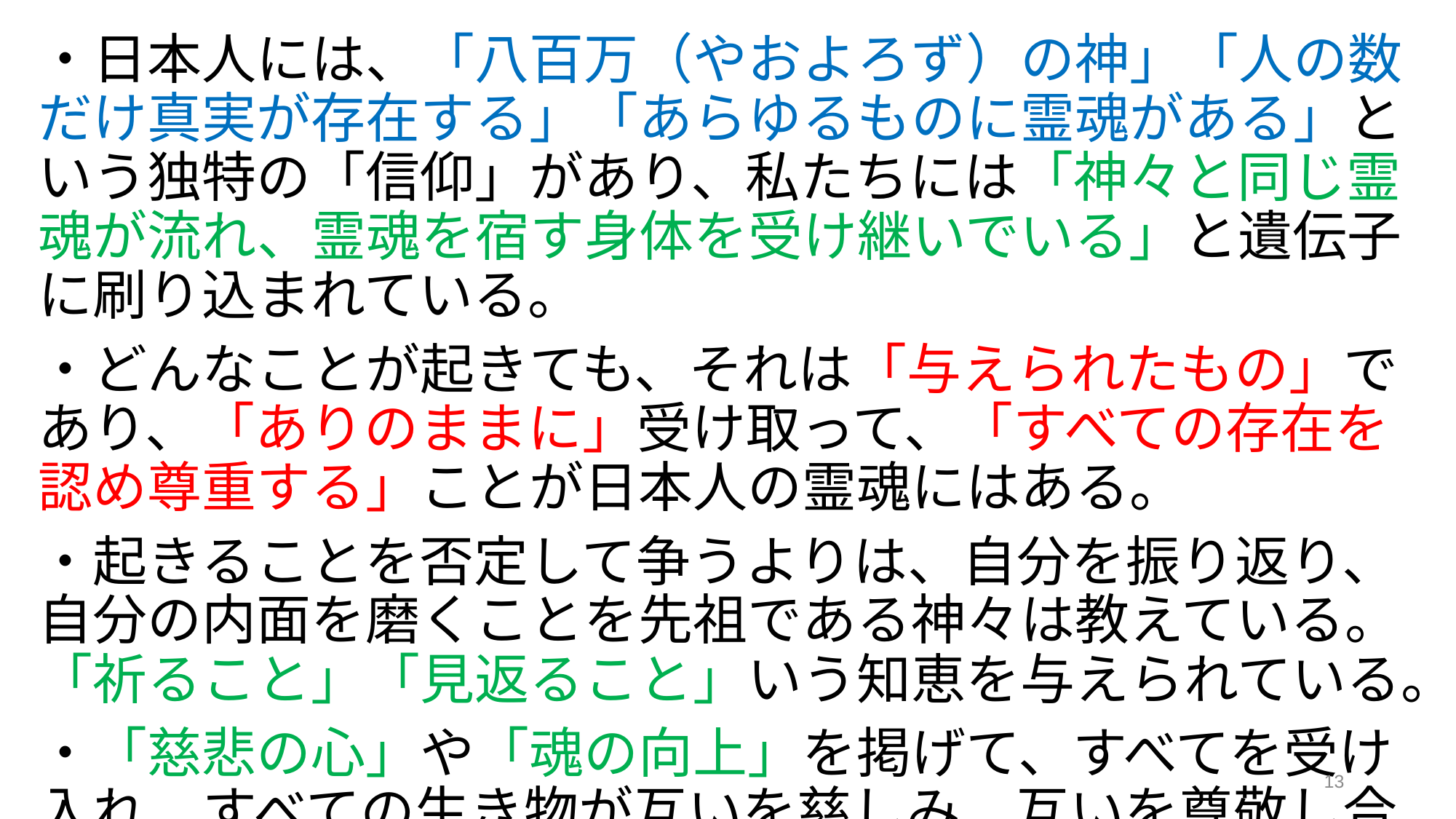

・日本人には、「八百万（やおよろず）の神」「人の数だけ真実が存在する」「あらゆるものに霊魂がある」という独特の「信仰」があり、私たちには「神々と同じ霊魂が流れ、霊魂を宿す身体を受け継いでいる」と遺伝子に刷り込まれている。
・どんなことが起きても、それは「与えられたもの」であり、「ありのままに」受け取って、「すべての存在を認め尊重する」ことが日本人の霊魂にはある。
・起きることを否定して争うよりは、自分を振り返り、自分の内面を磨くことを先祖である神々は教えている。「祈ること」「見返ること」いう知恵を与えられている。
・「慈悲の心」や「魂の向上」を掲げて、すべてを受け入れ、すべての生き物が互いを慈しみ、互いを尊敬し合える未来の地球を創造していこう。

13